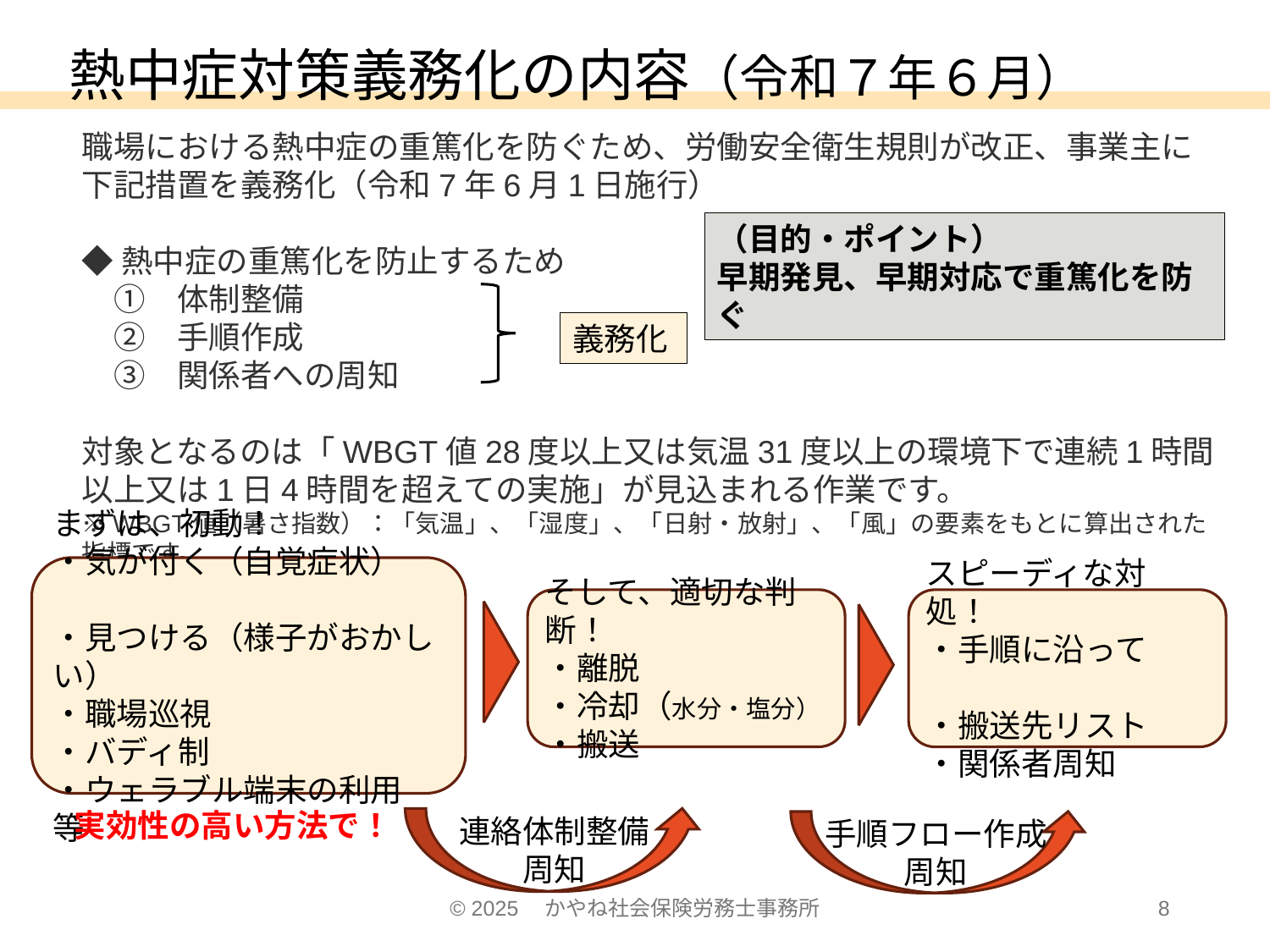

熱中症対策義務化の内容（令和７年６月）
職場における熱中症の重篤化を防ぐため、労働安全衛生規則が改正、事業主に下記措置を義務化（令和7年6月1日施行）

◆熱中症の重篤化を防止するため
　①　体制整備
　②　手順作成
　③　関係者への周知
対象となるのは「WBGT値28度以上又は気温31度以上の環境下で連続1時間以上又は1日4時間を超えての実施」が見込まれる作業です。
※WBGT値（暑さ指数）：「気温」、「湿度」、「日射・放射」、「風」の要素をもとに算出された指標です。
（目的・ポイント）
早期発見、早期対応で重篤化を防ぐ

義務化
まずは、初動！
・気が付く（自覚症状）
・見つける（様子がおかしい）
・職場巡視
・バディ制
・ウェラブル端末の利用　等
そして、適切な判断！
・離脱
・冷却（水分・塩分）
・搬送
スピーディな対処！
・手順に沿って
・搬送先リスト
・関係者周知

実効性の高い方法で！
連絡体制整備
周知
手順フロー作成
周知
© 2025　かやね社会保険労務士事務所
8